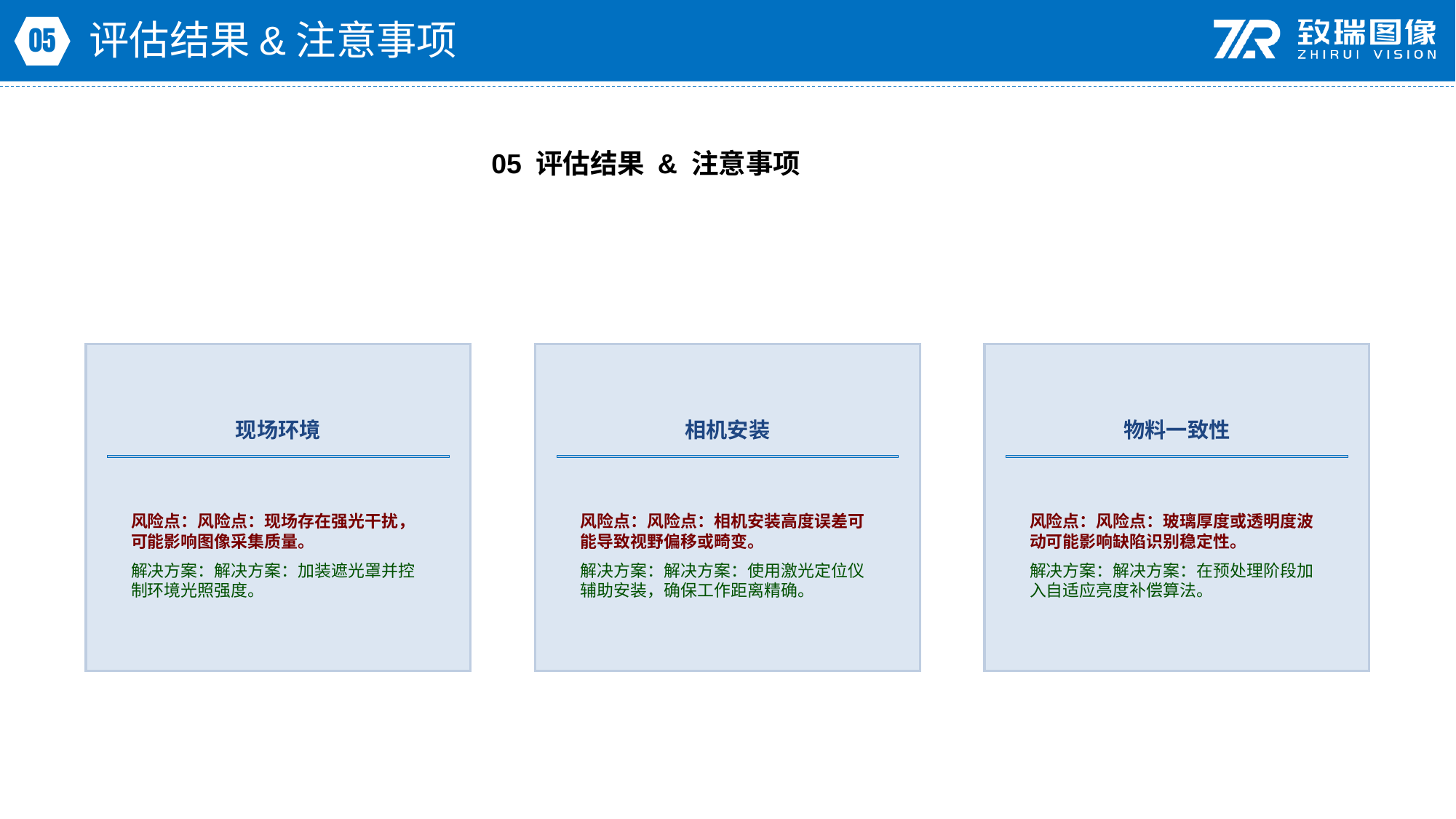

评估结果&注意事项
05

05 评估结果 & 注意事项

现场环境

相机安装

物料一致性

风险点：风险点：现场存在强光干扰，可能影响图像采集质量。
解决方案：解决方案：加装遮光罩并控制环境光照强度。

风险点：风险点：相机安装高度误差可能导致视野偏移或畸变。
解决方案：解决方案：使用激光定位仪辅助安装，确保工作距离精确。

风险点：风险点：玻璃厚度或透明度波动可能影响缺陷识别稳定性。
解决方案：解决方案：在预处理阶段加入自适应亮度补偿算法。